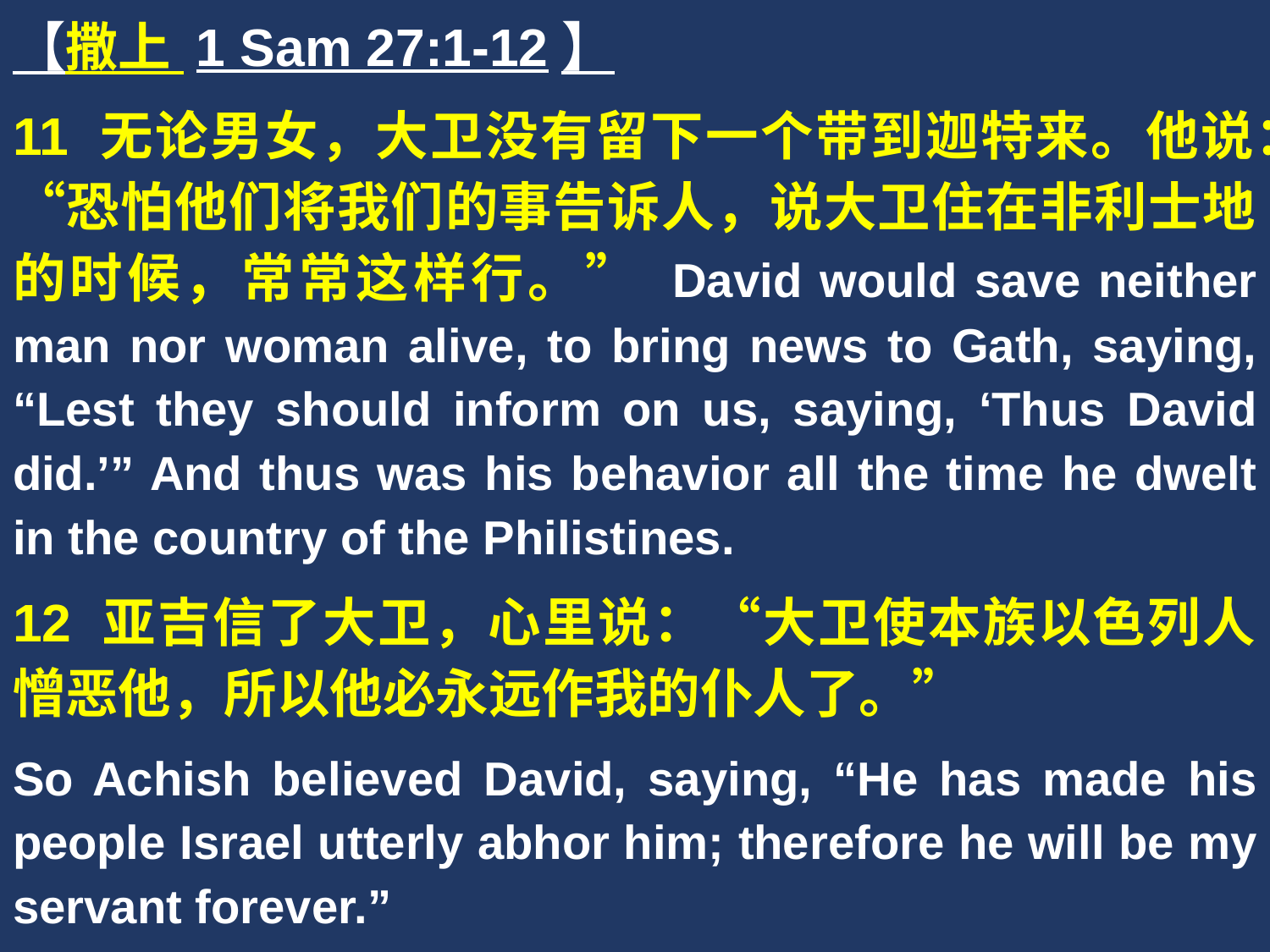

【撒上 1 Sam 27:1-12】
11 无论男女，大卫没有留下一个带到迦特来。他说：“恐怕他们将我们的事告诉人，说大卫住在非利士地的时候，常常这样行。” David would save neither man nor woman alive, to bring news to Gath, saying, “Lest they should inform on us, saying, ‘Thus David did.’” And thus was his behavior all the time he dwelt in the country of the Philistines.
12 亚吉信了大卫，心里说：“大卫使本族以色列人憎恶他，所以他必永远作我的仆人了。”
So Achish believed David, saying, “He has made his people Israel utterly abhor him; therefore he will be my servant forever.”